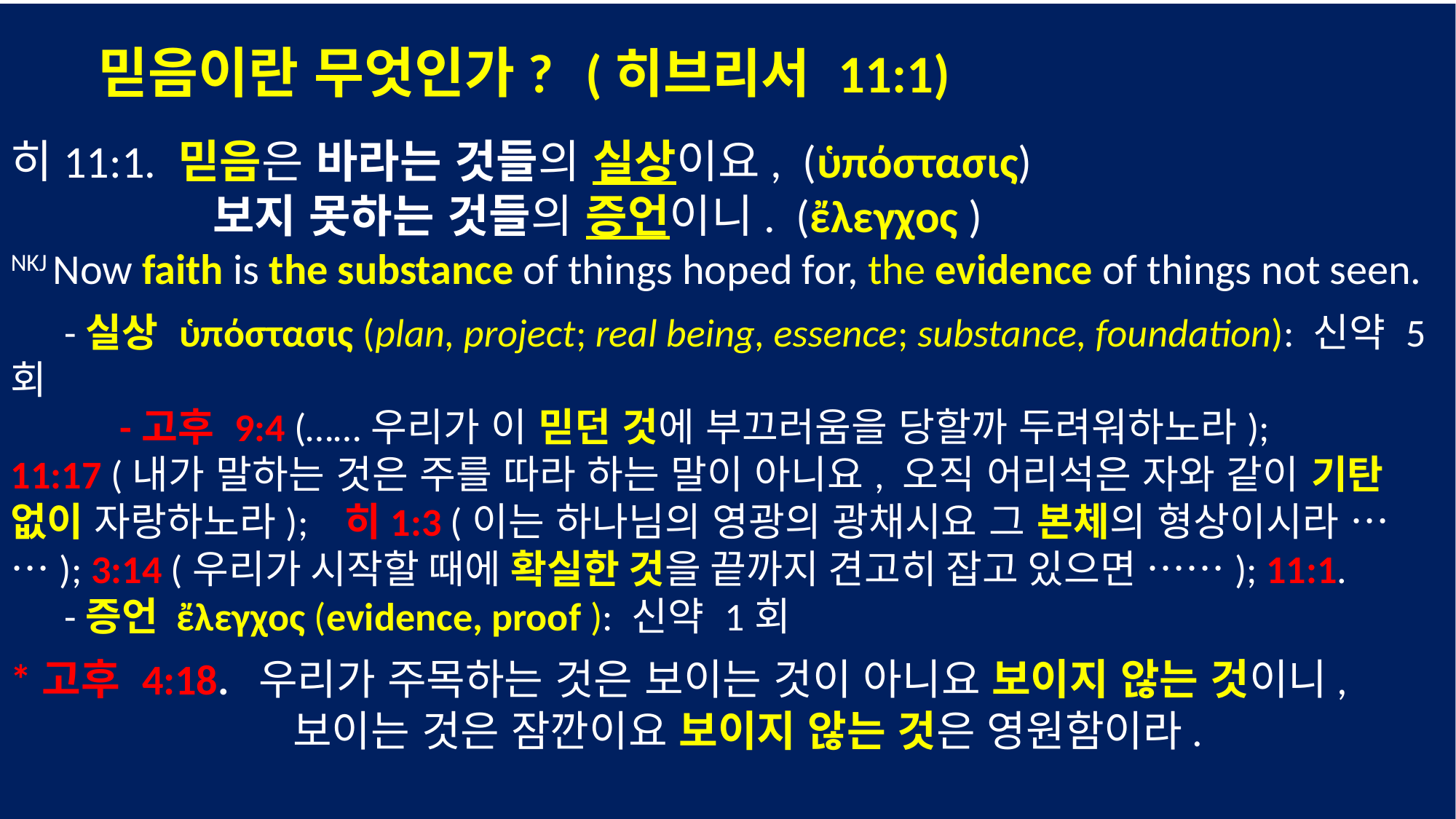

믿음이란 무엇인가? (히브리서 11:1)

히11:1. 믿음은 바라는 것들의 실상이요,  (ὑπόστασις)
               보지 못하는 것들의 증언이니.  (ἔλεγχος )
NKJ Now faith is the substance of things hoped for, the evidence of things not seen.

      -실상 ὑπόστασις (plan, project; real being, essence; substance, foundation): 신약 5회
	-고후 9:4 (……우리가 이 믿던 것에 부끄러움을 당할까 두려워하노라);
11:17 (내가 말하는 것은 주를 따라 하는 말이 아니요, 오직 어리석은 자와 같이 기탄 없이 자랑하노라);   히1:3 (이는 하나님의 영광의 광채시요 그 본체의 형상이시라 ……); 3:14 (우리가 시작할 때에 확실한 것을 끝까지 견고히 잡고 있으면 ……); 11:1.
      -증언 ἔλεγχος (evidence, proof ): 신약 1회

*고후 4:18.  우리가 주목하는 것은 보이는 것이 아니요 보이지 않는 것이니,
                       보이는 것은 잠깐이요 보이지 않는 것은 영원함이라.